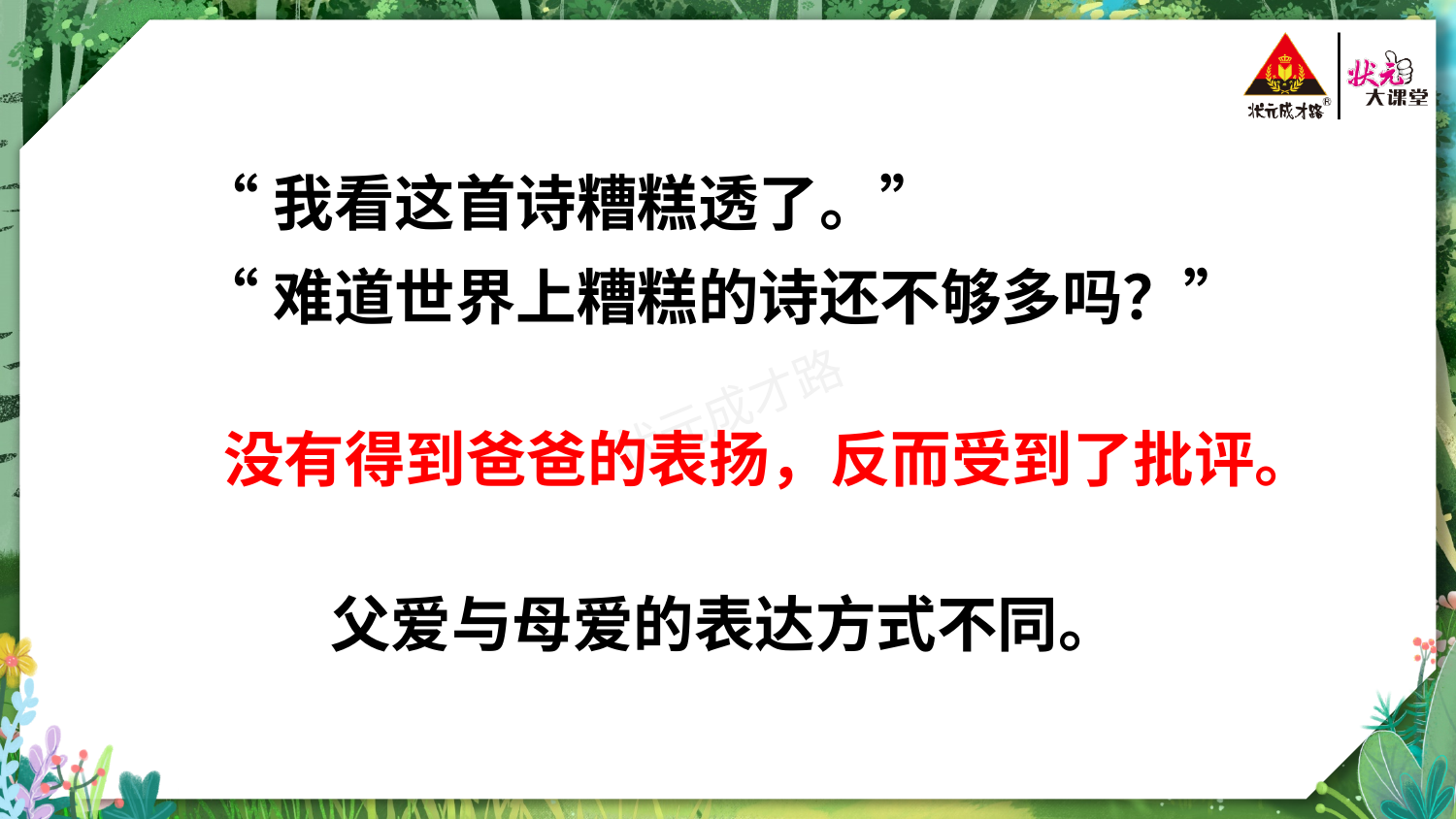

“我看这首诗糟糕透了。”
“难道世界上糟糕的诗还不够多吗？”
没有得到爸爸的表扬，反而受到了批评。
父爱与母爱的表达方式不同。